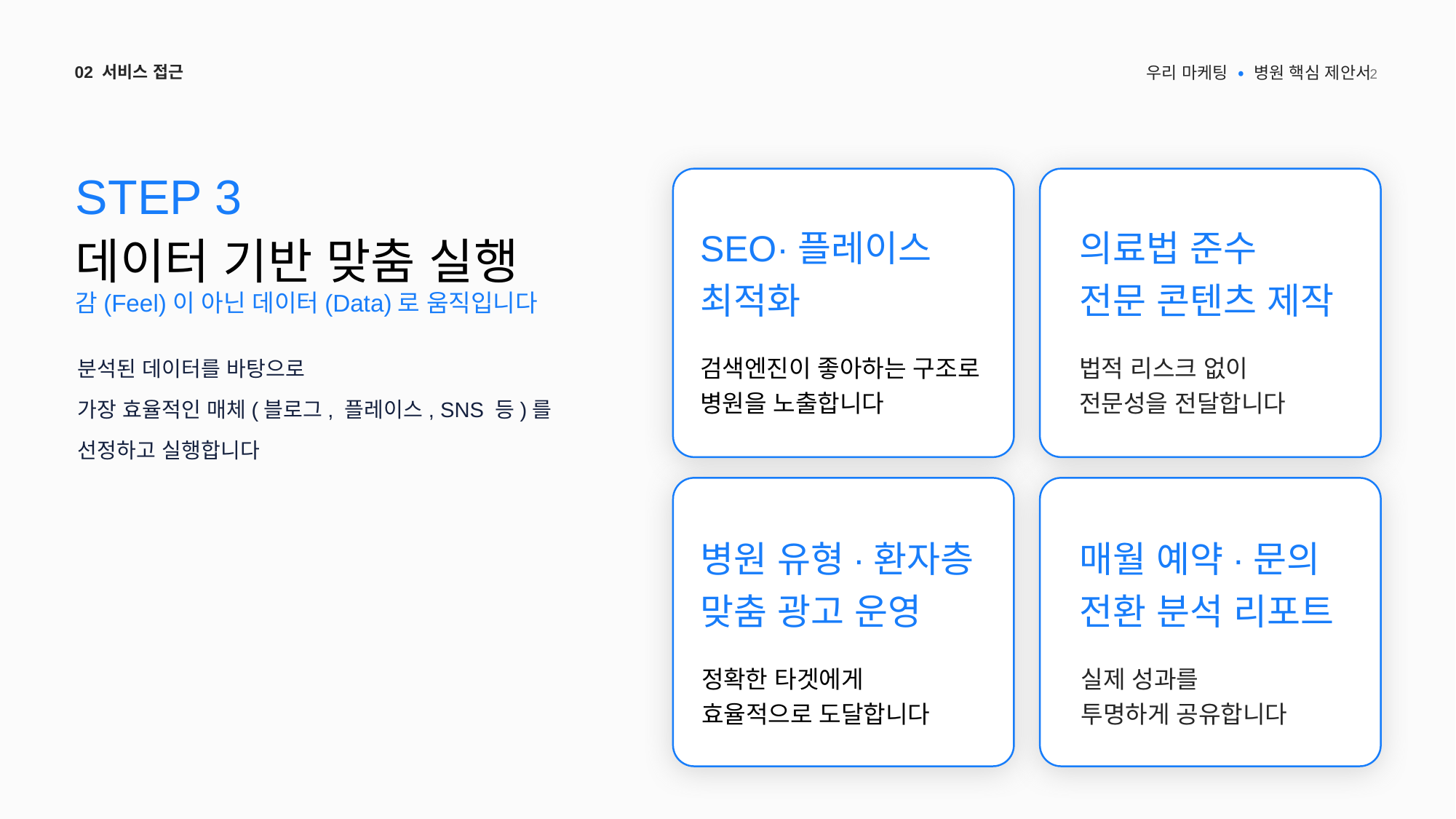

2
02 서비스 접근
우리 마케팅  •  병원 핵심 제안서
STEP 3
데이터 기반 맞춤 실행

SEO·플레이스
최적화
의료법 준수
전문 콘텐츠 제작
감(Feel)이 아닌 데이터(Data)로 움직입니다
분석된 데이터를 바탕으로
가장 효율적인 매체(블로그, 플레이스, SNS 등)를
선정하고 실행합니다
검색엔진이 좋아하는 구조로
병원을 노출합니다
법적 리스크 없이
전문성을 전달합니다
병원 유형·환자층
맞춤 광고 운영
매월 예약·문의
전환 분석 리포트
정확한 타겟에게
효율적으로 도달합니다
실제 성과를
투명하게 공유합니다